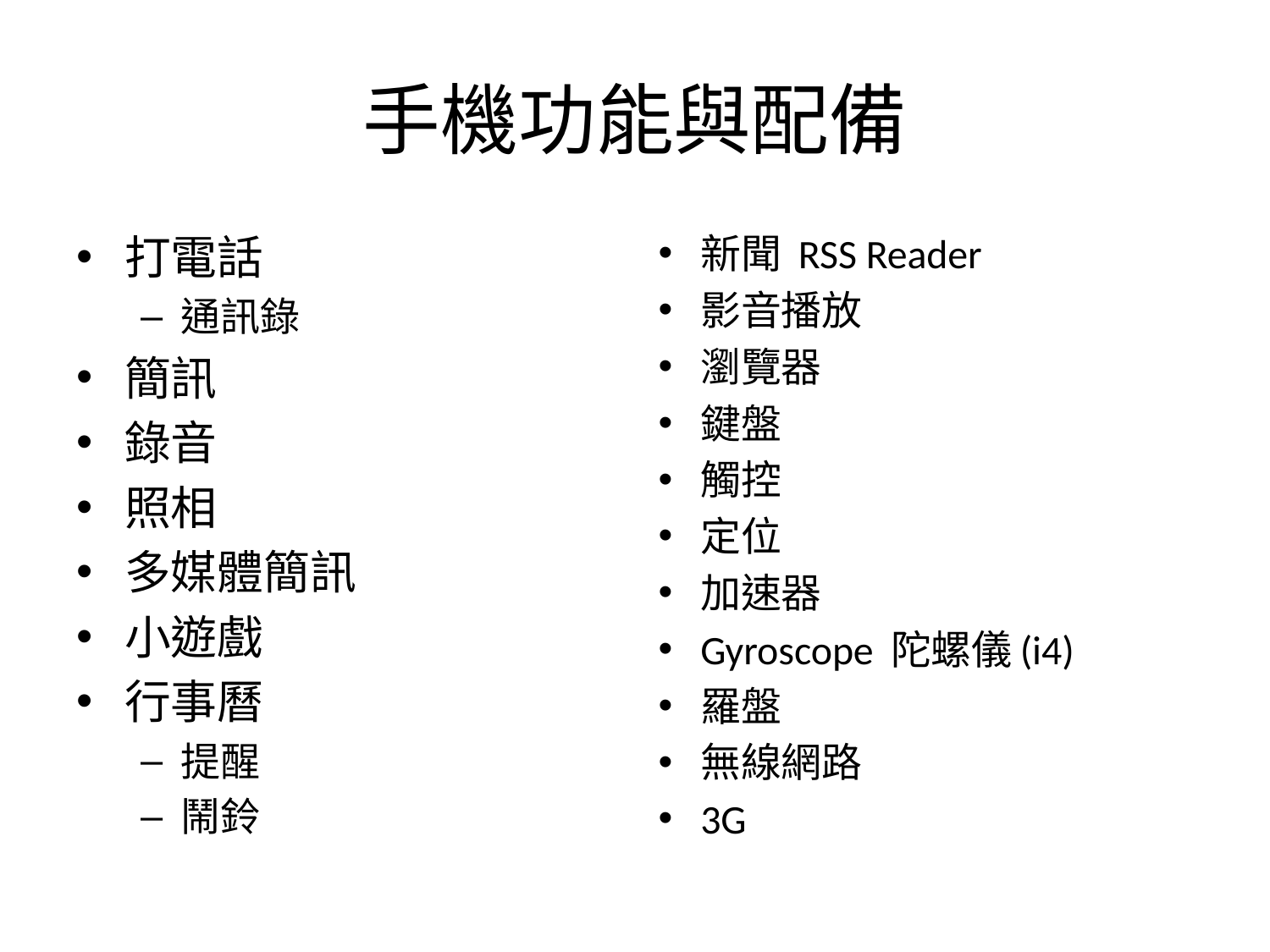

# 手機功能與配備
打電話
通訊錄
簡訊
錄音
照相
多媒體簡訊
小遊戲
行事曆
提醒
鬧鈴

新聞 RSS Reader
影音播放
瀏覽器
鍵盤
觸控
定位
加速器
Gyroscope 陀螺儀(i4)
羅盤
無線網路
3G